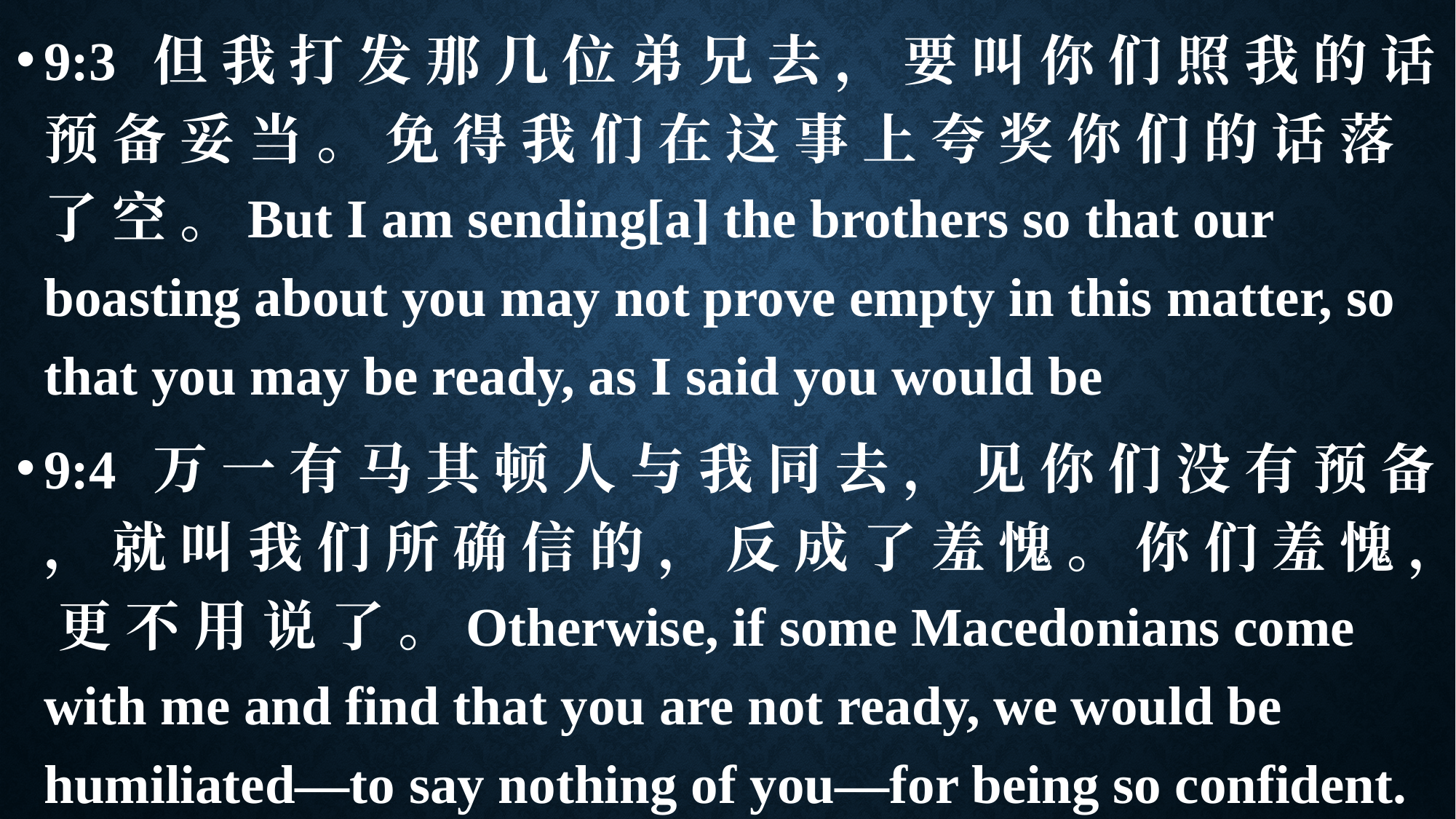

9:3	但 我 打 发 那 几 位 弟 兄 去 ， 要 叫 你 们 照 我 的 话 预 备 妥 当 。 免 得 我 们 在 这 事 上 夸 奖 你 们 的 话 落 了 空 。But I am sending[a] the brothers so that our boasting about you may not prove empty in this matter, so that you may be ready, as I said you would be
9:4	万 一 有 马 其 顿 人 与 我 同 去 ， 见 你 们 没 有 预 备 ， 就 叫 我 们 所 确 信 的 ， 反 成 了 羞 愧 。 你 们 羞 愧 ， 更 不 用 说 了 。Otherwise, if some Macedonians come with me and find that you are not ready, we would be humiliated—to say nothing of you—for being so confident.